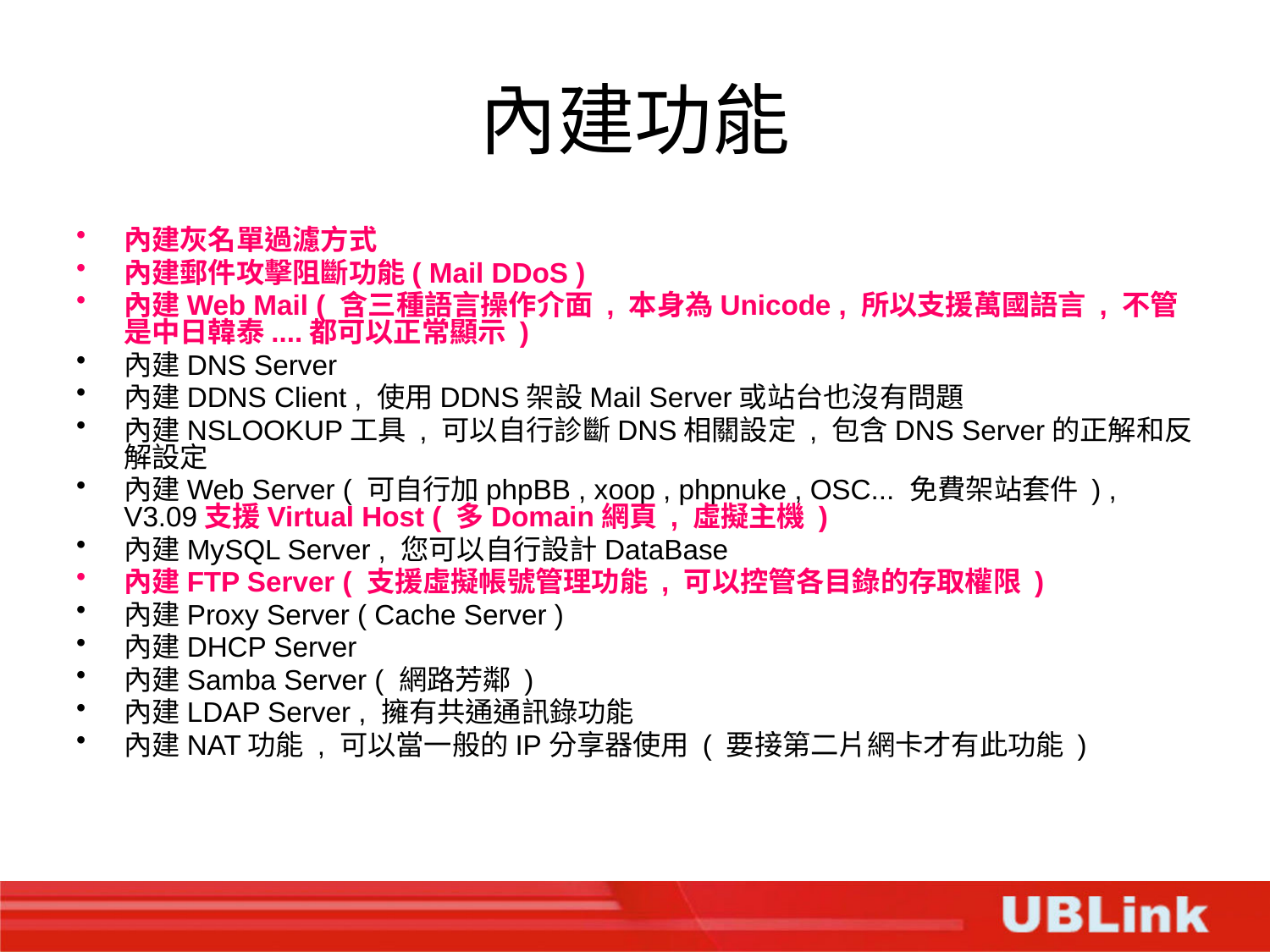

# 內建功能
內建灰名單過濾方式
內建郵件攻擊阻斷功能( Mail DDoS )
內建Web Mail ( 含三種語言操作介面 , 本身為Unicode , 所以支援萬國語言 , 不管是中日韓泰....都可以正常顯示 )
內建DNS Server
內建DDNS Client , 使用DDNS架設Mail Server或站台也沒有問題
內建NSLOOKUP工具 , 可以自行診斷DNS相關設定 , 包含DNS Server的正解和反解設定
內建Web Server ( 可自行加phpBB , xoop , phpnuke , OSC... 免費架站套件 ) , V3.09支援Virtual Host ( 多Domain網頁 , 虛擬主機 )
內建MySQL Server , 您可以自行設計DataBase
內建FTP Server ( 支援虛擬帳號管理功能 , 可以控管各目錄的存取權限 )
內建Proxy Server ( Cache Server )
內建DHCP Server
內建Samba Server ( 網路芳鄰 )
內建LDAP Server , 擁有共通通訊錄功能
內建NAT功能 , 可以當一般的IP分享器使用 ( 要接第二片網卡才有此功能 )